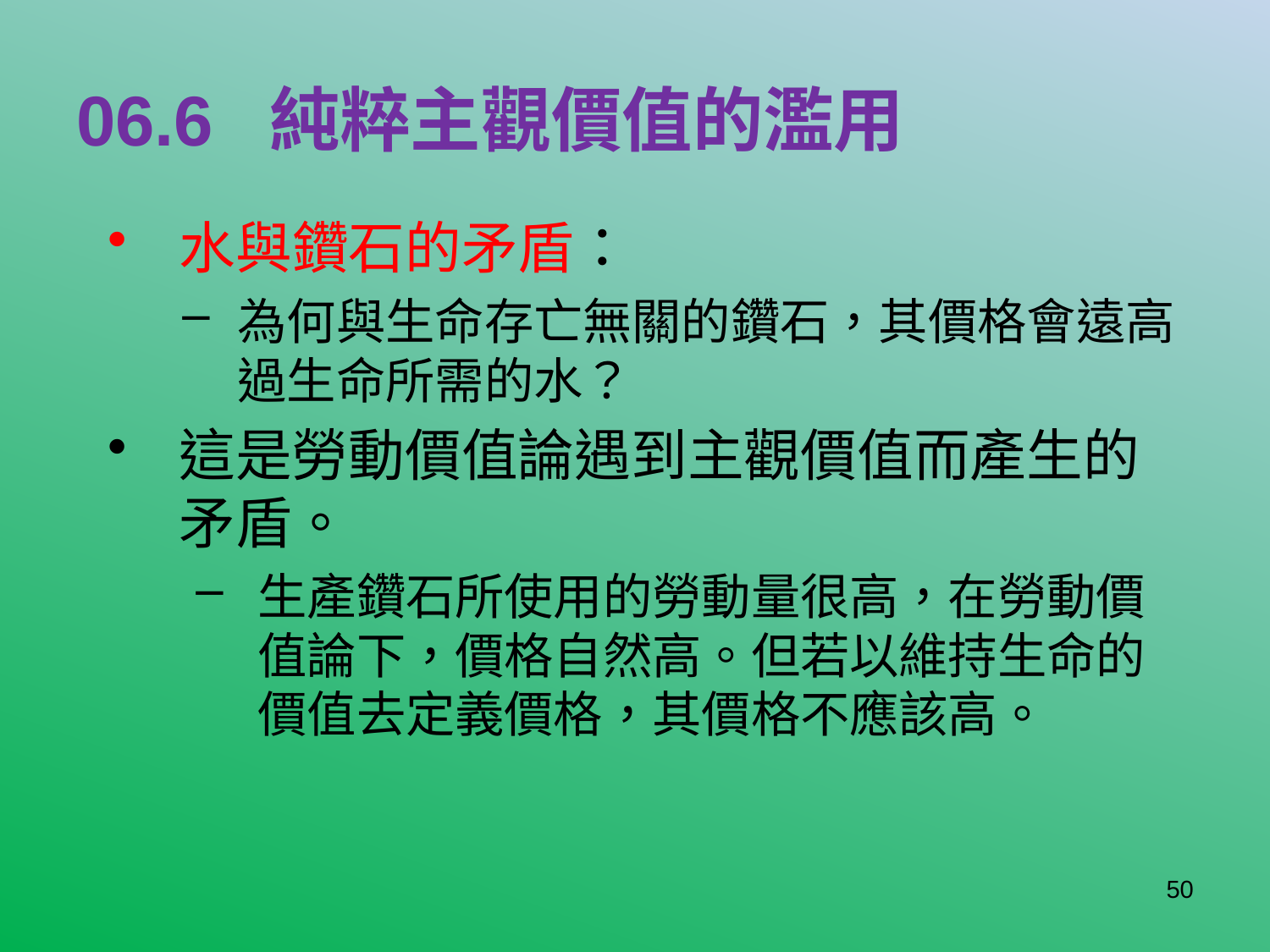

# 06.6  純粹主觀價值的濫用
水與鑽石的矛盾：
為何與生命存亡無關的鑽石，其價格會遠高過生命所需的水？
這是勞動價值論遇到主觀價值而產生的矛盾。
生產鑽石所使用的勞動量很高，在勞動價值論下，價格自然高。但若以維持生命的價值去定義價格，其價格不應該高。

50